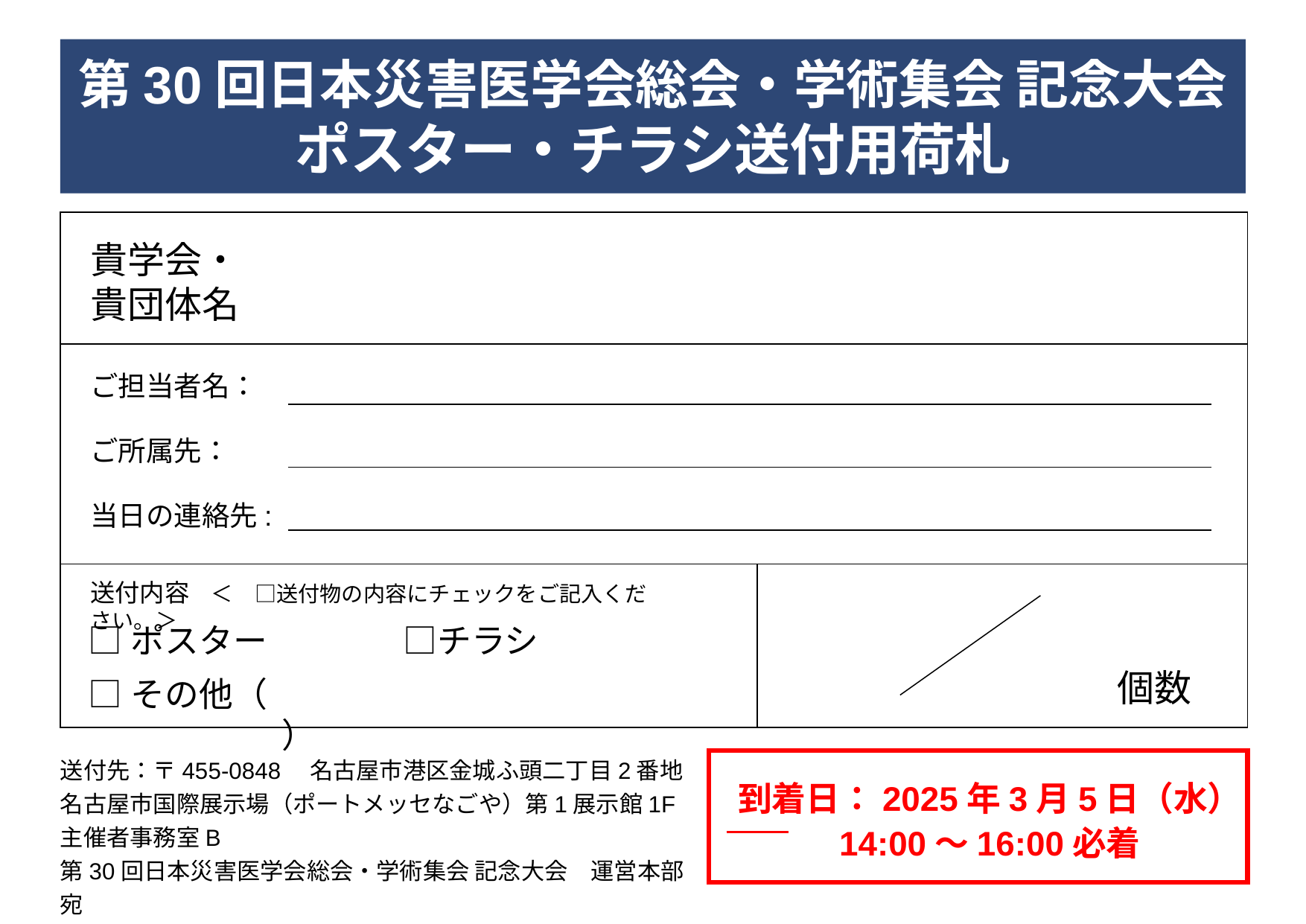

第30回日本災害医学会総会・学術集会 記念大会
ポスター・チラシ送付用荷札
|  |  |
| --- | --- |
|  |  |
|  |  |
貴学会・
貴団体名
ご担当者名：
ご所属先：
当日の連絡先:
送付内容　＜　□送付物の内容にチェックをご記入ください。＞
□ポスター　　　　□チラシ
□その他（　　　　　　　　　　　　　　　　　　   　）
個数

# 送付先：〒455-0848　名古屋市港区金城ふ頭二丁目2番地 名古屋市国際展示場（ポートメッセなごや）第1展示館1F 主催者事務室B　 第30回日本災害医学会総会・学術集会 記念大会　運営本部宛
到着日：2025年3月5日（水）
14:00～16:00必着